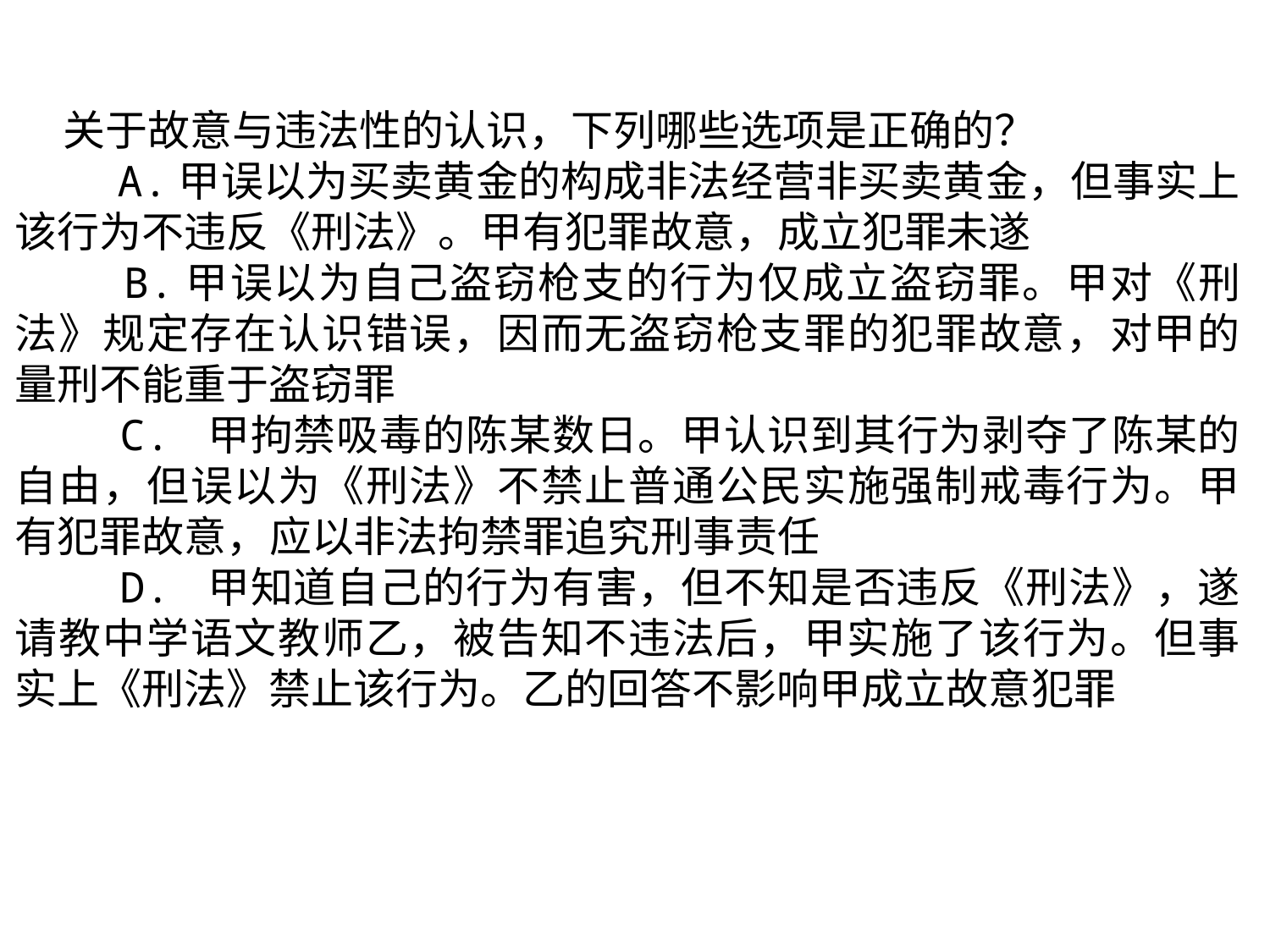

关于故意与违法性的认识，下列哪些选项是正确的？
    A.甲误以为买卖黄金的构成非法经营非买卖黄金，但事实上该行为不违反《刑法》。甲有犯罪故意，成立犯罪未遂
    B.甲误以为自己盗窃枪支的行为仅成立盗窃罪。甲对《刑法》规定存在认识错误，因而无盗窃枪支罪的犯罪故意，对甲的量刑不能重于盗窃罪
    C. 甲拘禁吸毒的陈某数日。甲认识到其行为剥夺了陈某的自由，但误以为《刑法》不禁止普通公民实施强制戒毒行为。甲有犯罪故意，应以非法拘禁罪追究刑事责任
    D. 甲知道自己的行为有害，但不知是否违反《刑法》，遂请教中学语文教师乙，被告知不违法后，甲实施了该行为。但事实上《刑法》禁止该行为。乙的回答不影响甲成立故意犯罪